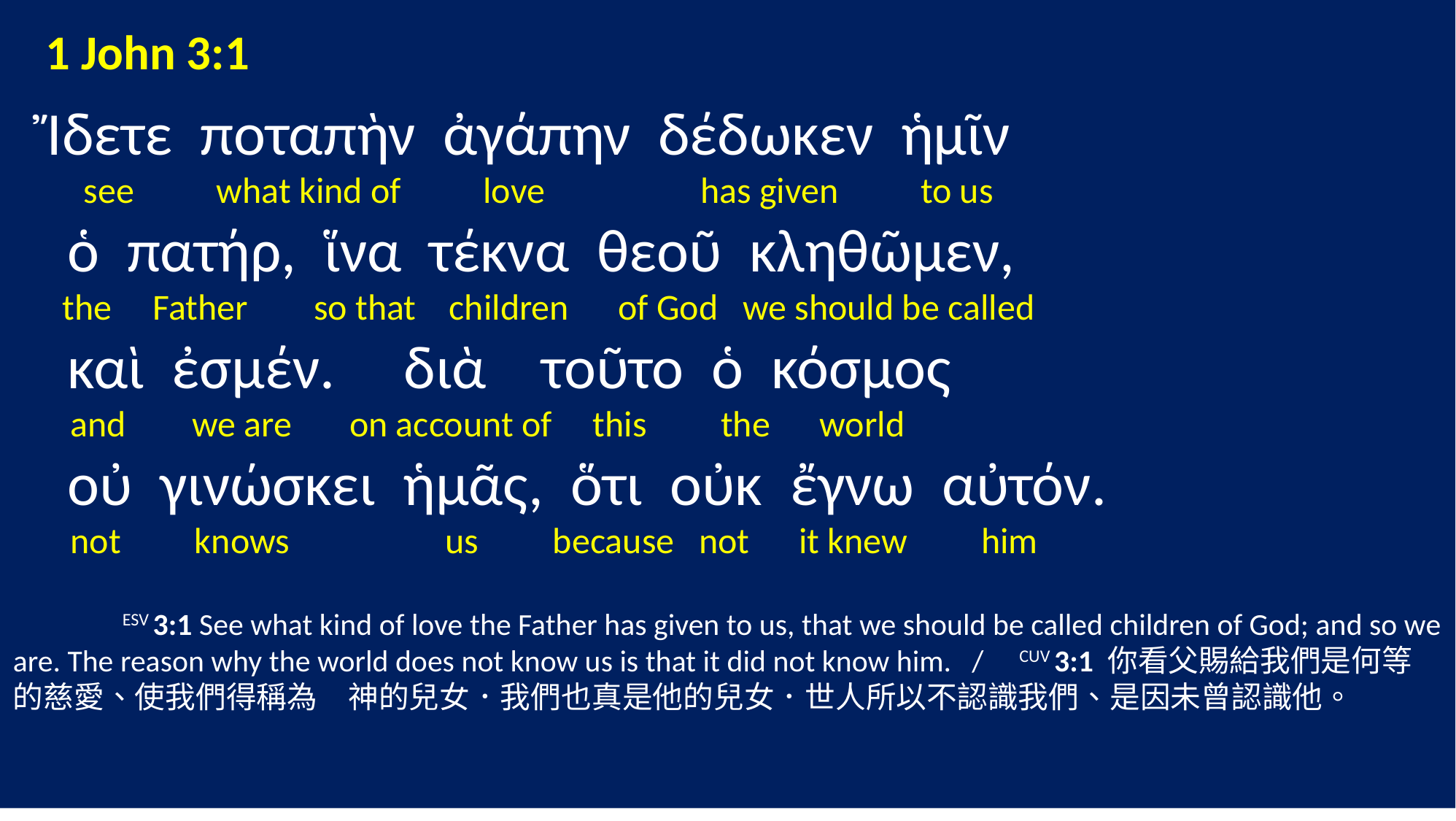

1 John 3:1

  Ἴδετε  ποταπὴν  ἀγάπην  δέδωκεν  ἡμῖν
         see          what kind of          love                   has given          to us
    ὁ  πατήρ,  ἵνα  τέκνα  θεοῦ  κληθῶμεν,
      the     Father        so that    children      of God   we should be called
    καὶ  ἐσμέν.     διὰ    τοῦτο  ὁ  κόσμος
       and        we are       on account of     this         the      world
    οὐ  γινώσκει  ἡμᾶς,  ὅτι  οὐκ  ἔγνω  αὐτόν.
       not         knows                   us         because   not      it knew         him

	ESV 3:1 See what kind of love the Father has given to us, that we should be called children of God; and so we are. The reason why the world does not know us is that it did not know him.   /     CUV 3:1 你看父賜給我們是何等的慈愛、使我們得稱為　神的兒女．我們也真是他的兒女．世人所以不認識我們、是因未曾認識他。